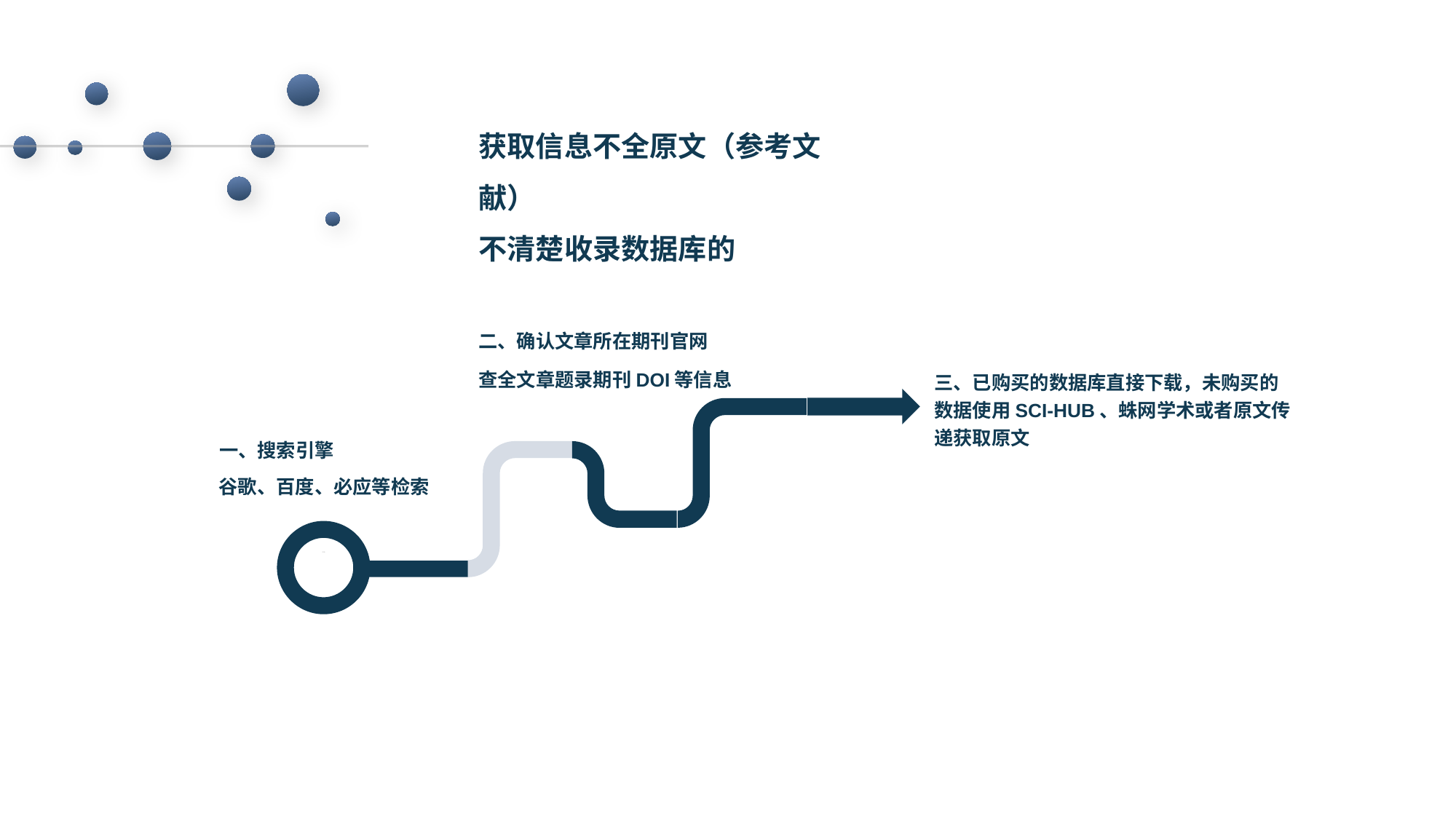

获取信息不全原文（参考文献）
不清楚收录数据库的

二、确认文章所在期刊官网
查全文章题录期刊DOI等信息
三、已购买的数据库直接下载，未购买的数据使用SCI-HUB、蛛网学术或者原文传递获取原文

一、搜索引擎
谷歌、百度、必应等检索

2019